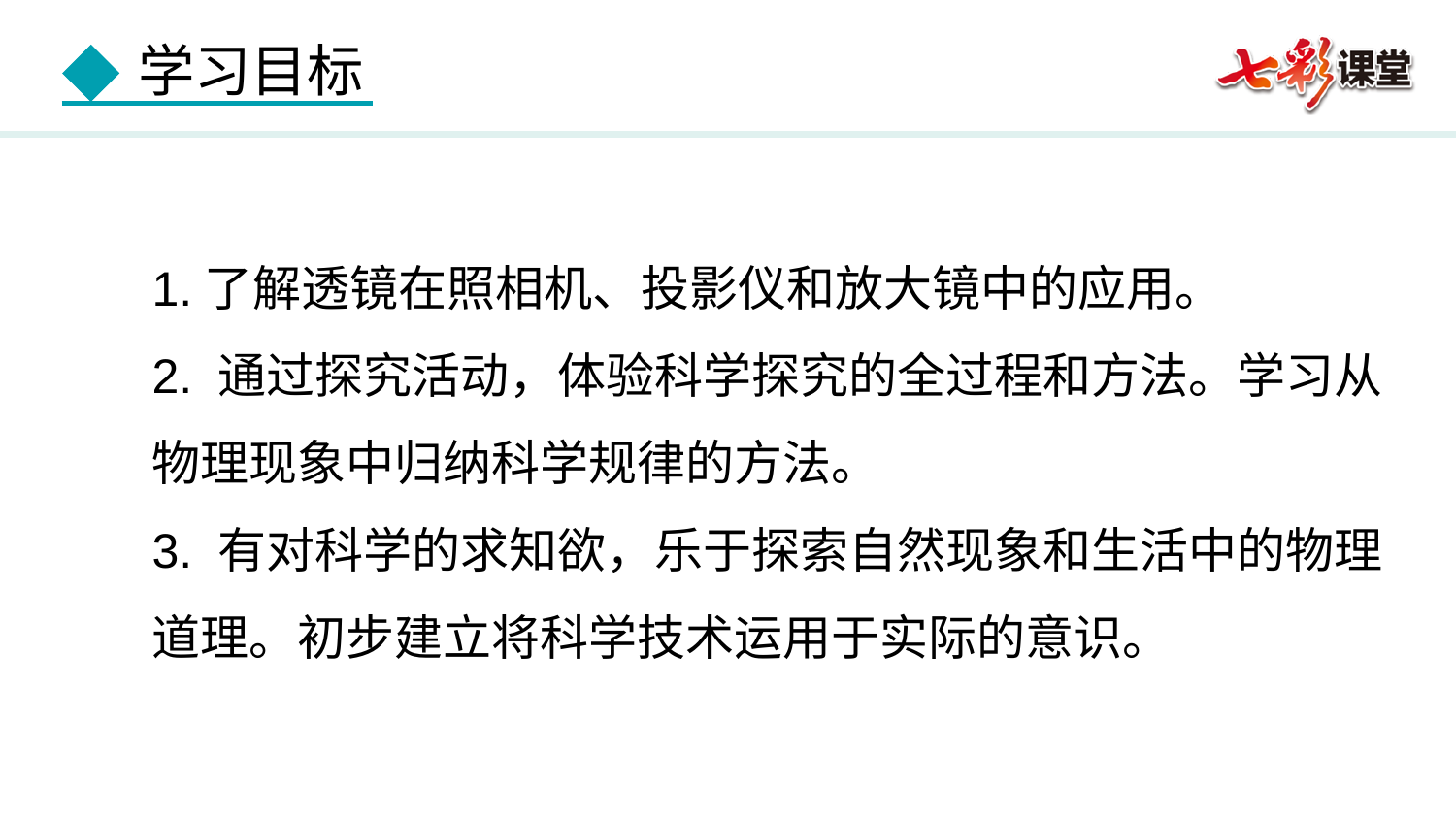

1.了解透镜在照相机、投影仪和放大镜中的应用。
2. 通过探究活动，体验科学探究的全过程和方法。学习从物理现象中归纳科学规律的方法。
3. 有对科学的求知欲，乐于探索自然现象和生活中的物理道理。初步建立将科学技术运用于实际的意识。